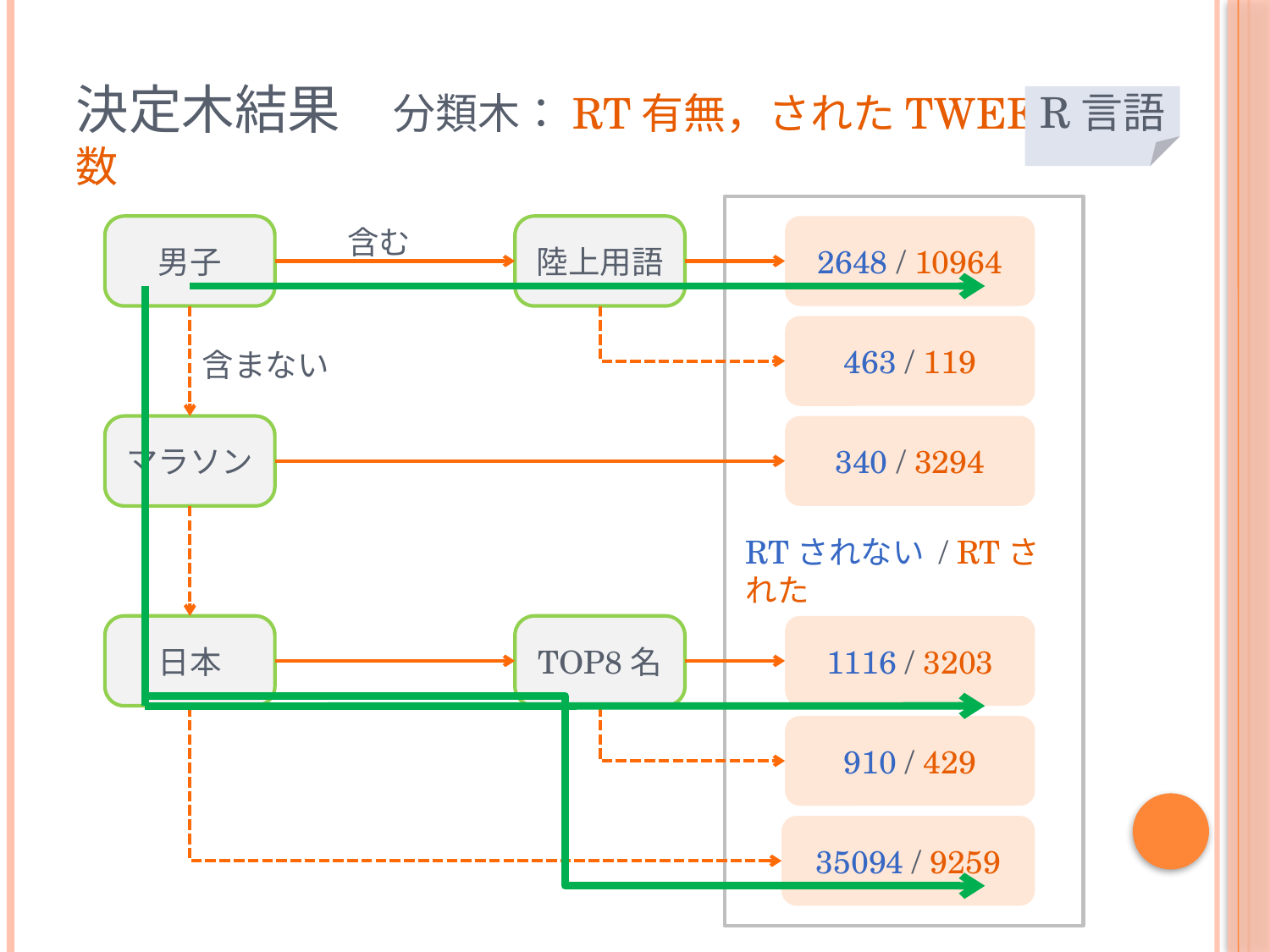

# 決定木結果　分類木：RT有無，されたTweet数
R言語

男子
含む
陸上用語
2648 / 10964
463 / 119
含まない
マラソン
340 / 3294
RTされない / RTされた
日本
TOP8名
1116 / 3203
910 / 429
35094 / 9259